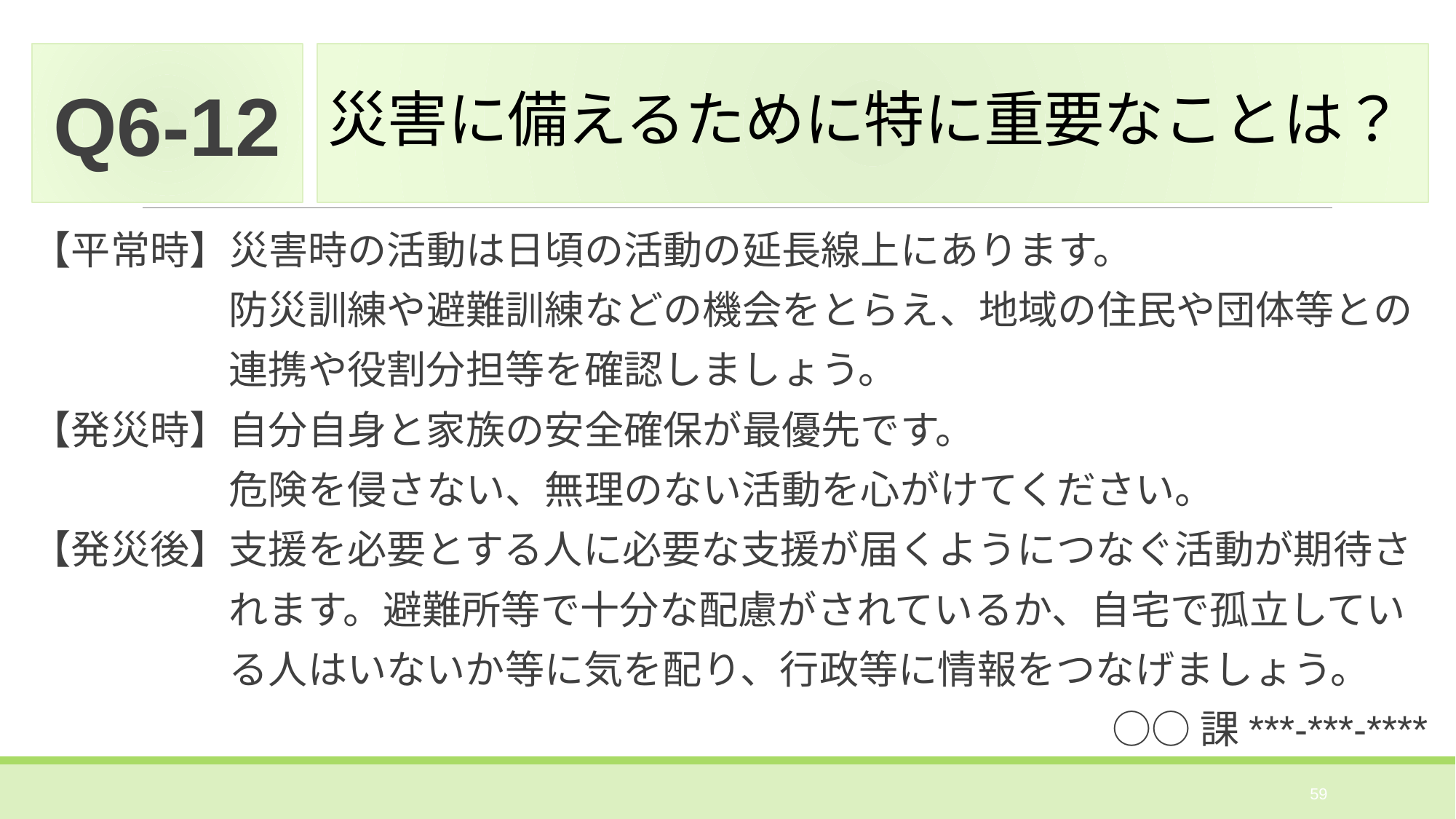

Q6-12
# 災害に備えるために特に重要なことは？
【平常時】災害時の活動は日頃の活動の延長線上にあります。
　　　　　防災訓練や避難訓練などの機会をとらえ、地域の住民や団体等との
　　　　　連携や役割分担等を確認しましょう。
【発災時】自分自身と家族の安全確保が最優先です。
　　　　　危険を侵さない、無理のない活動を心がけてください。
【発災後】支援を必要とする人に必要な支援が届くようにつなぐ活動が期待さ
　　　　　れます。避難所等で十分な配慮がされているか、自宅で孤立してい
　　　　　る人はいないか等に気を配り、行政等に情報をつなげましょう。
○○課***-***-****
59